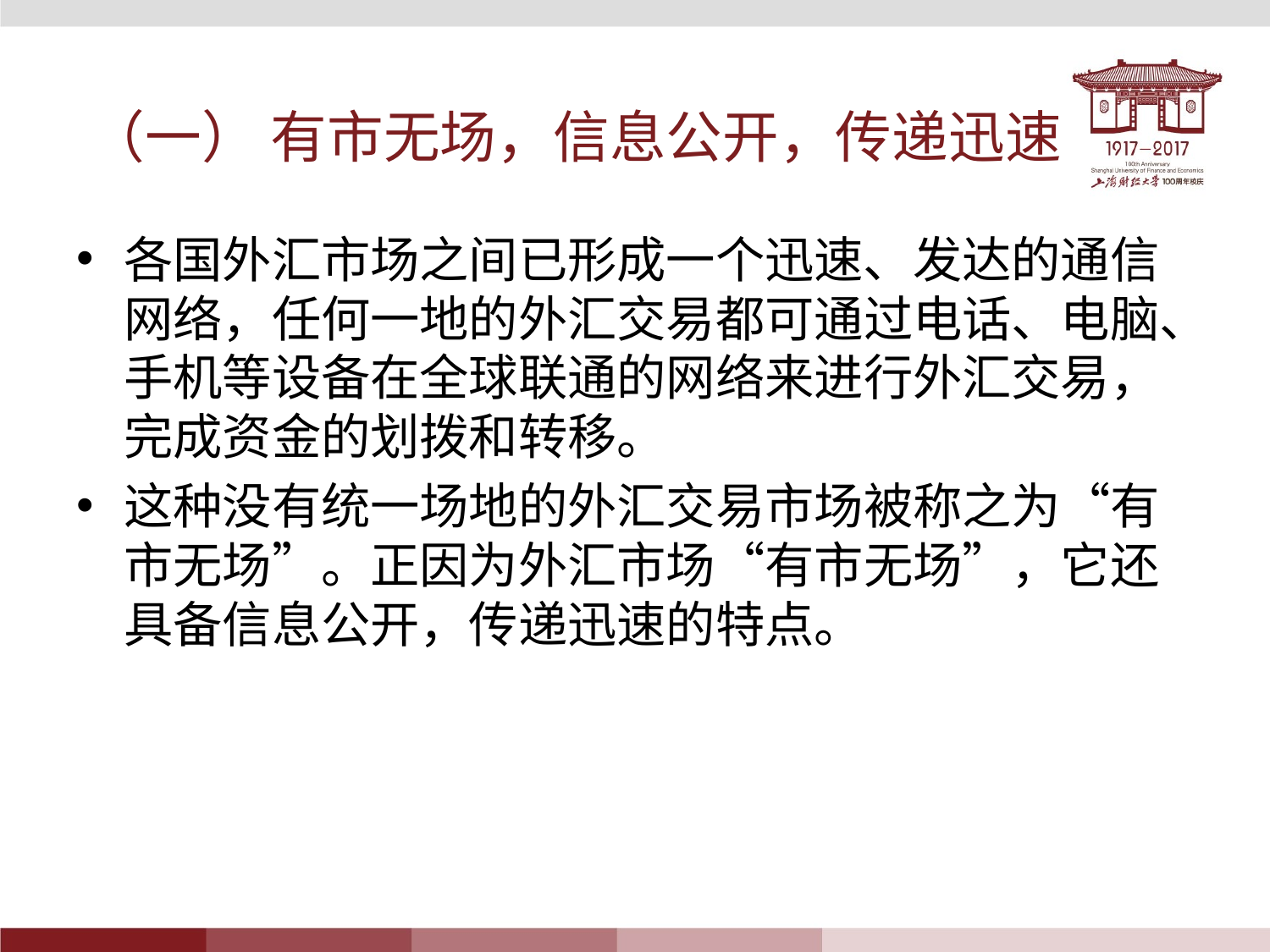

# （一） 有市无场，信息公开，传递迅速
各国外汇市场之间已形成一个迅速、发达的通信网络，任何一地的外汇交易都可通过电话、电脑、手机等设备在全球联通的网络来进行外汇交易，完成资金的划拨和转移。
这种没有统一场地的外汇交易市场被称之为“有市无场”。正因为外汇市场“有市无场”，它还具备信息公开，传递迅速的特点。